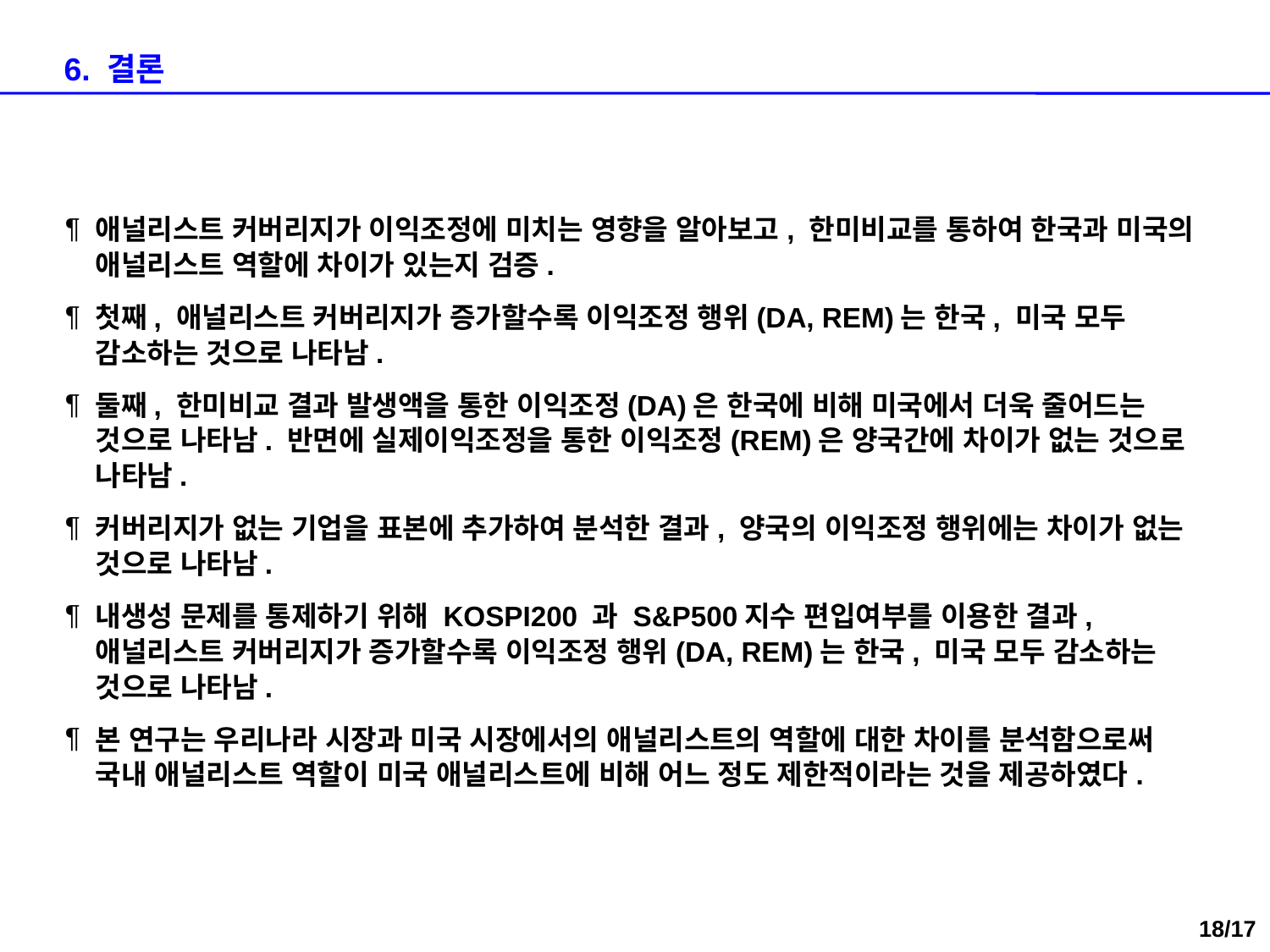

# 6. 결론
애널리스트 커버리지가 이익조정에 미치는 영향을 알아보고, 한미비교를 통하여 한국과 미국의 애널리스트 역할에 차이가 있는지 검증.
첫째, 애널리스트 커버리지가 증가할수록 이익조정 행위(DA, REM)는 한국, 미국 모두 감소하는 것으로 나타남.
둘째, 한미비교 결과 발생액을 통한 이익조정(DA)은 한국에 비해 미국에서 더욱 줄어드는 것으로 나타남. 반면에 실제이익조정을 통한 이익조정(REM)은 양국간에 차이가 없는 것으로 나타남.
커버리지가 없는 기업을 표본에 추가하여 분석한 결과, 양국의 이익조정 행위에는 차이가 없는 것으로 나타남.
내생성 문제를 통제하기 위해 KOSPI200 과 S&P500지수 편입여부를 이용한 결과, 애널리스트 커버리지가 증가할수록 이익조정 행위(DA, REM)는 한국, 미국 모두 감소하는 것으로 나타남.
본 연구는 우리나라 시장과 미국 시장에서의 애널리스트의 역할에 대한 차이를 분석함으로써 국내 애널리스트 역할이 미국 애널리스트에 비해 어느 정도 제한적이라는 것을 제공하였다.
18/17